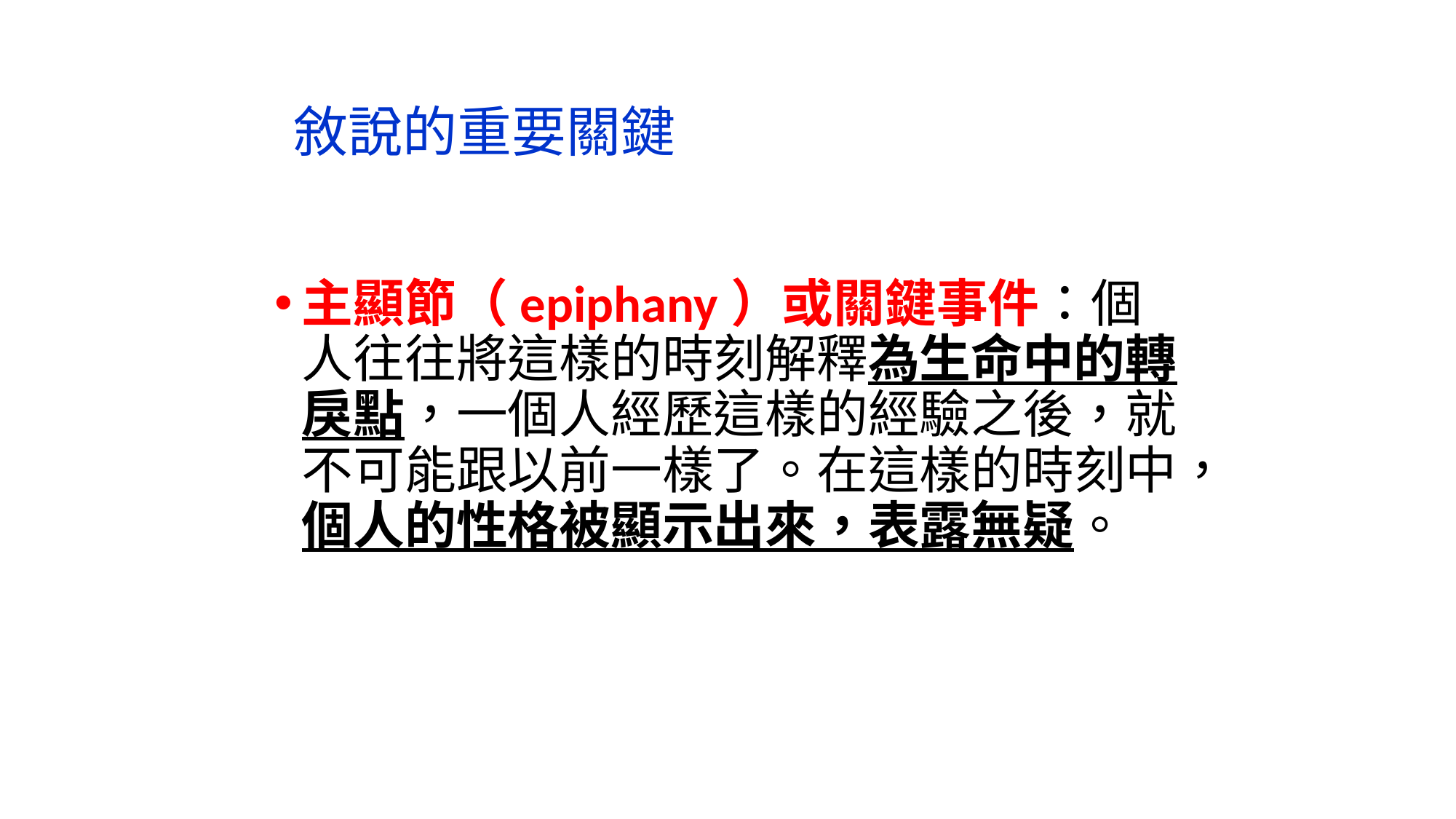

# 敘說的重要關鍵
主顯節（epiphany）或關鍵事件：個人往往將這樣的時刻解釋為生命中的轉戾點，一個人經歷這樣的經驗之後，就不可能跟以前一樣了。在這樣的時刻中，個人的性格被顯示出來，表露無疑。